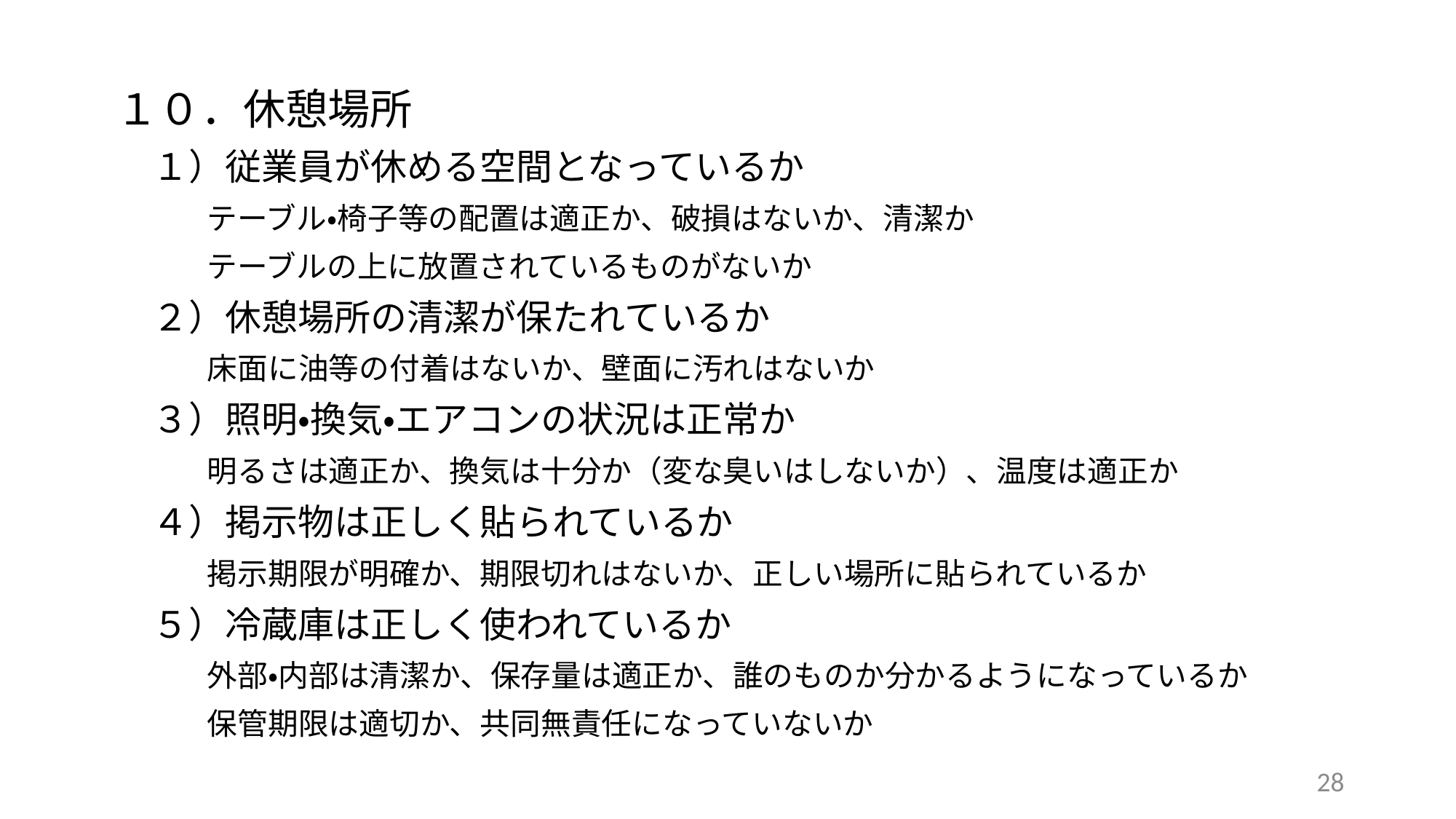

１０．休憩場所
　１）従業員が休める空間となっているか
　　　テーブル・椅子等の配置は適正か、破損はないか、清潔か
　　　テーブルの上に放置されているものがないか
　２）休憩場所の清潔が保たれているか
　　　床面に油等の付着はないか、壁面に汚れはないか
　３）照明・換気・エアコンの状況は正常か
　　　明るさは適正か、換気は十分か（変な臭いはしないか）、温度は適正か
　４）掲示物は正しく貼られているか
　　　掲示期限が明確か、期限切れはないか、正しい場所に貼られているか
　５）冷蔵庫は正しく使われているか
　　　外部・内部は清潔か、保存量は適正か、誰のものか分かるようになっているか
　　　保管期限は適切か、共同無責任になっていないか
28